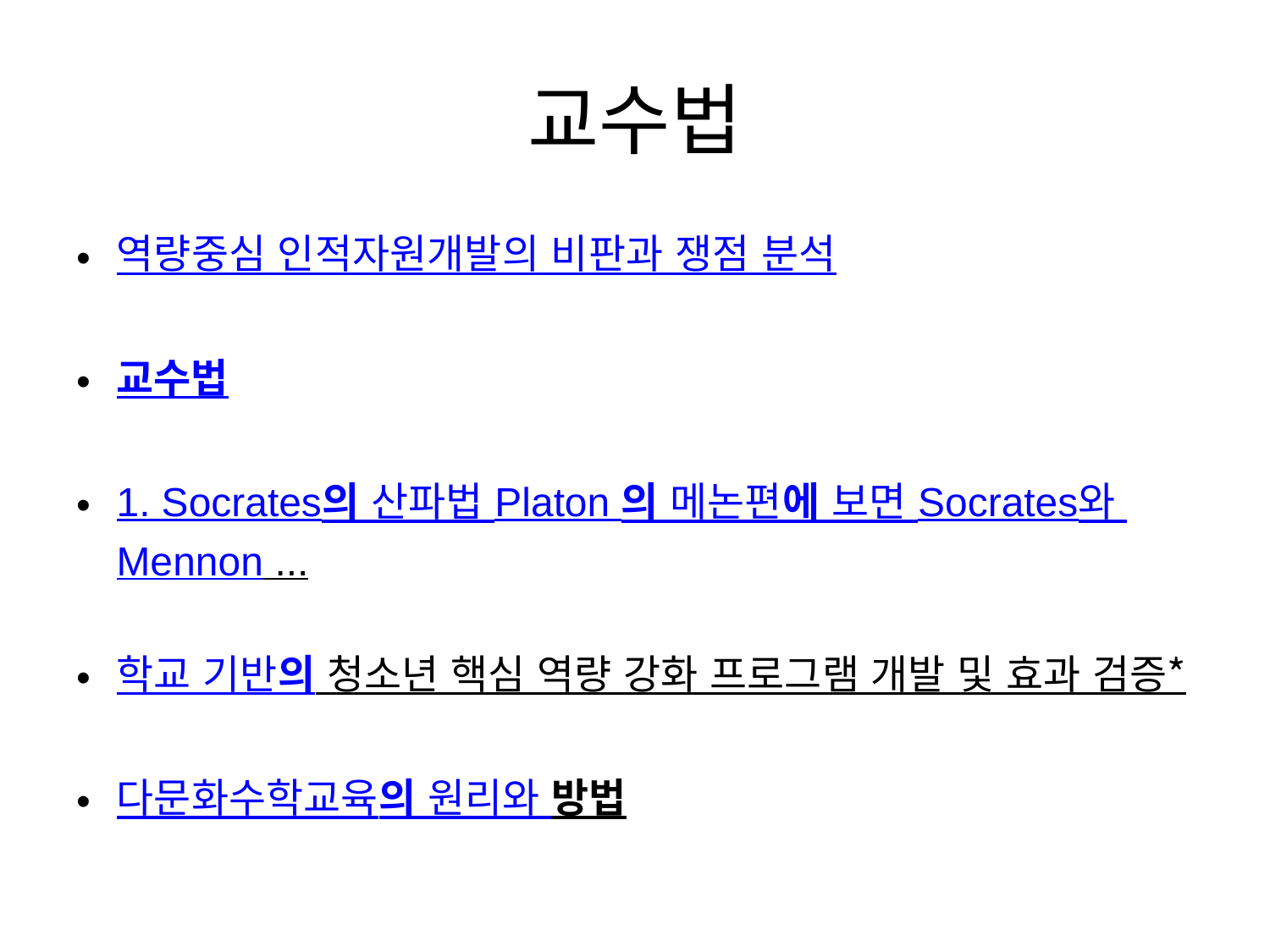

# 교수법
역량중심 인적자원개발의 비판과 쟁점 분석

교수법

1. Socrates의 산파법 Platon 의 메논편에 보면 Socrates와 Mennon ...

학교 기반의 청소년 핵심 역량 강화 프로그램 개발 및 효과 검증*

다문화수학교육의 원리와 방법